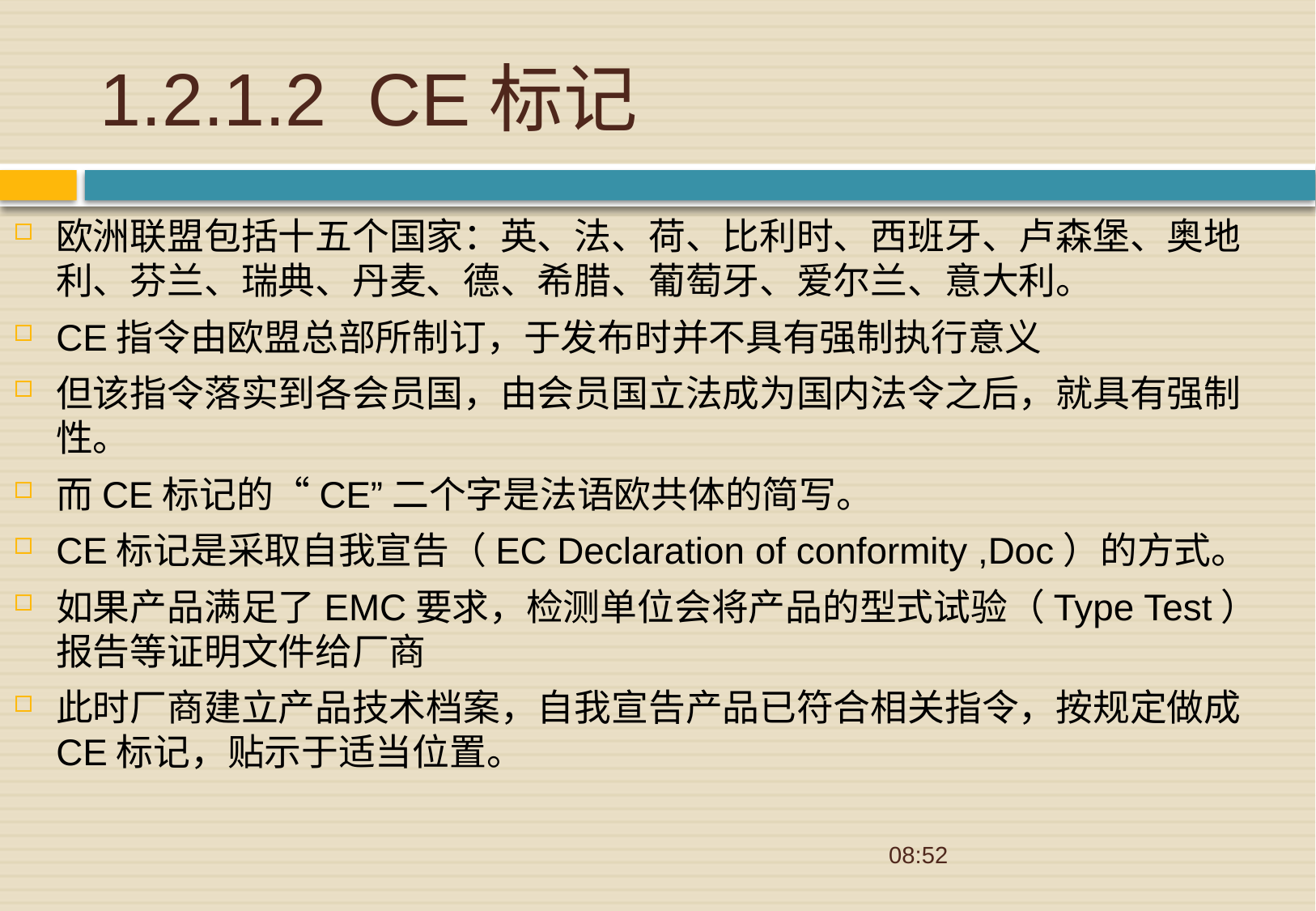

# 1.2.1.2  CE标记
欧洲联盟包括十五个国家：英、法、荷、比利时、西班牙、卢森堡、奥地利、芬兰、瑞典、丹麦、德、希腊、葡萄牙、爱尔兰、意大利。
CE指令由欧盟总部所制订，于发布时并不具有强制执行意义
但该指令落实到各会员国，由会员国立法成为国内法令之后，就具有强制性。
而CE标记的“CE”二个字是法语欧共体的简写。
CE标记是采取自我宣告（EC Declaration of conformity ,Doc）的方式。
如果产品满足了EMC要求，检测单位会将产品的型式试验（Type Test）报告等证明文件给厂商
此时厂商建立产品技术档案，自我宣告产品已符合相关指令，按规定做成CE标记，贴示于适当位置。
08:52